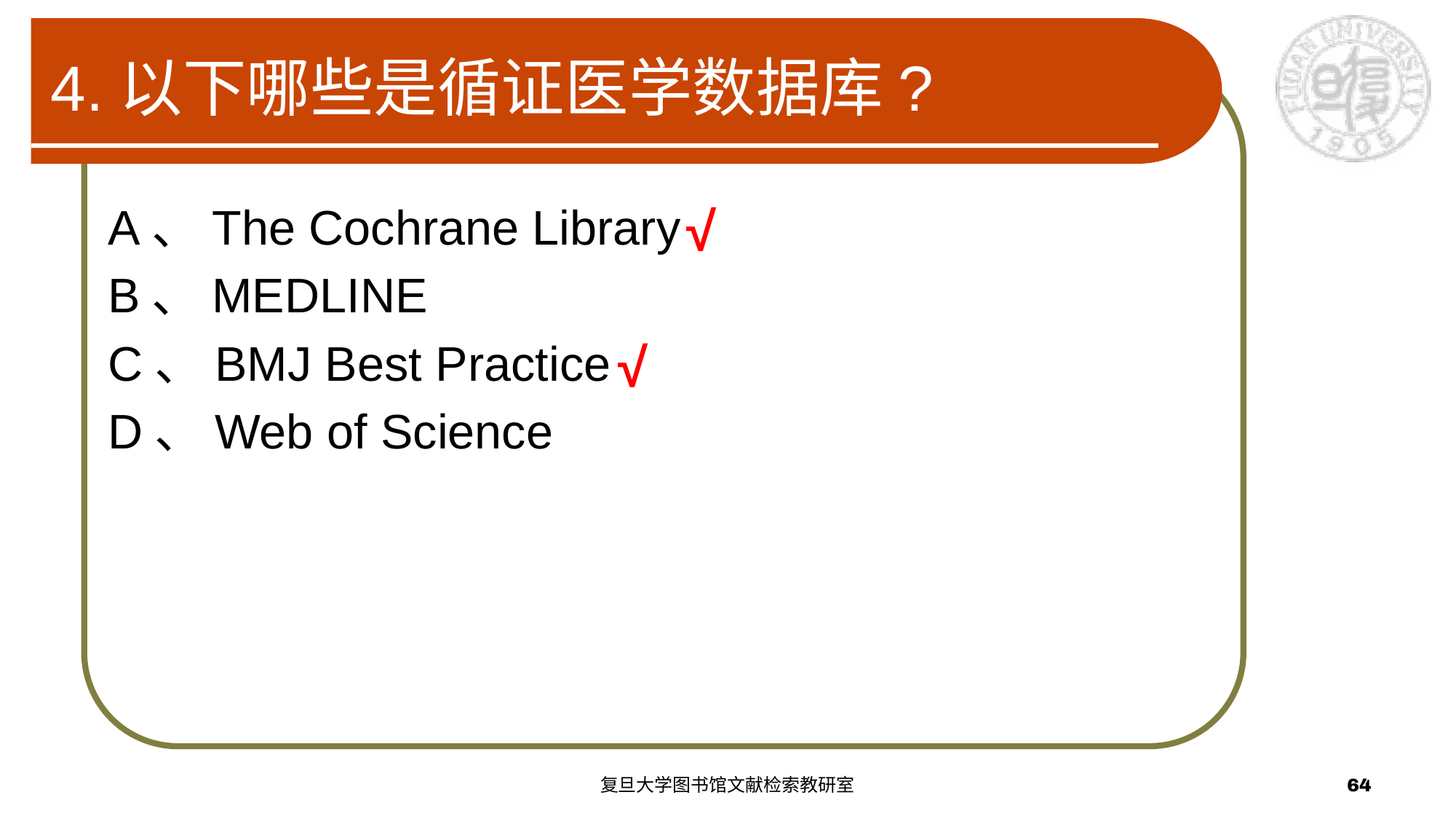

# 4.以下哪些是循证医学数据库?
A、The Cochrane Library
B、MEDLINE
C、BMJ Best Practice
D、Web of Science

√
√
复旦大学图书馆文献检索教研室
64